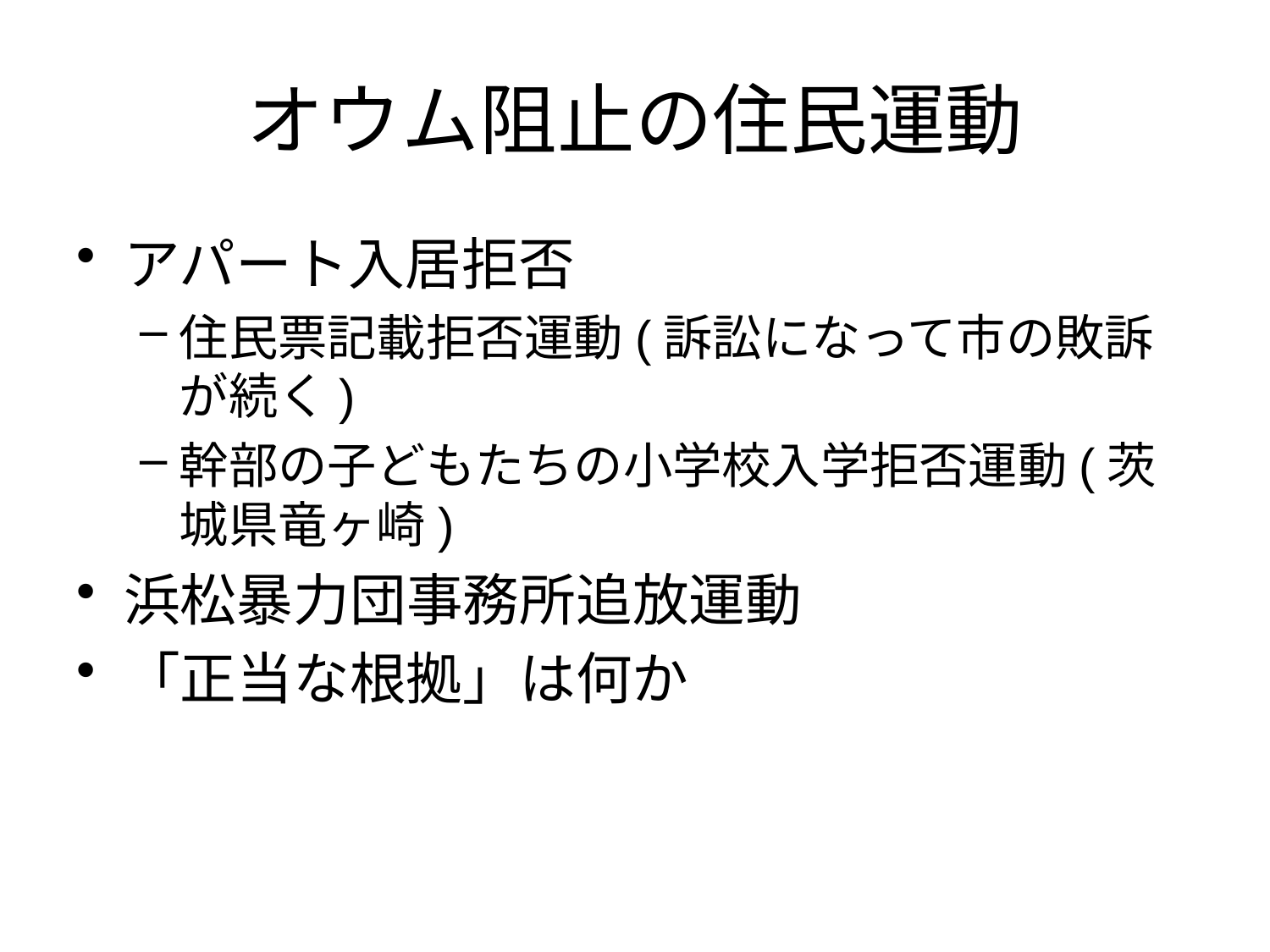

# オウム阻止の住民運動
アパート入居拒否
住民票記載拒否運動(訴訟になって市の敗訴が続く)
幹部の子どもたちの小学校入学拒否運動(茨城県竜ヶ崎)
浜松暴力団事務所追放運動
「正当な根拠」は何か